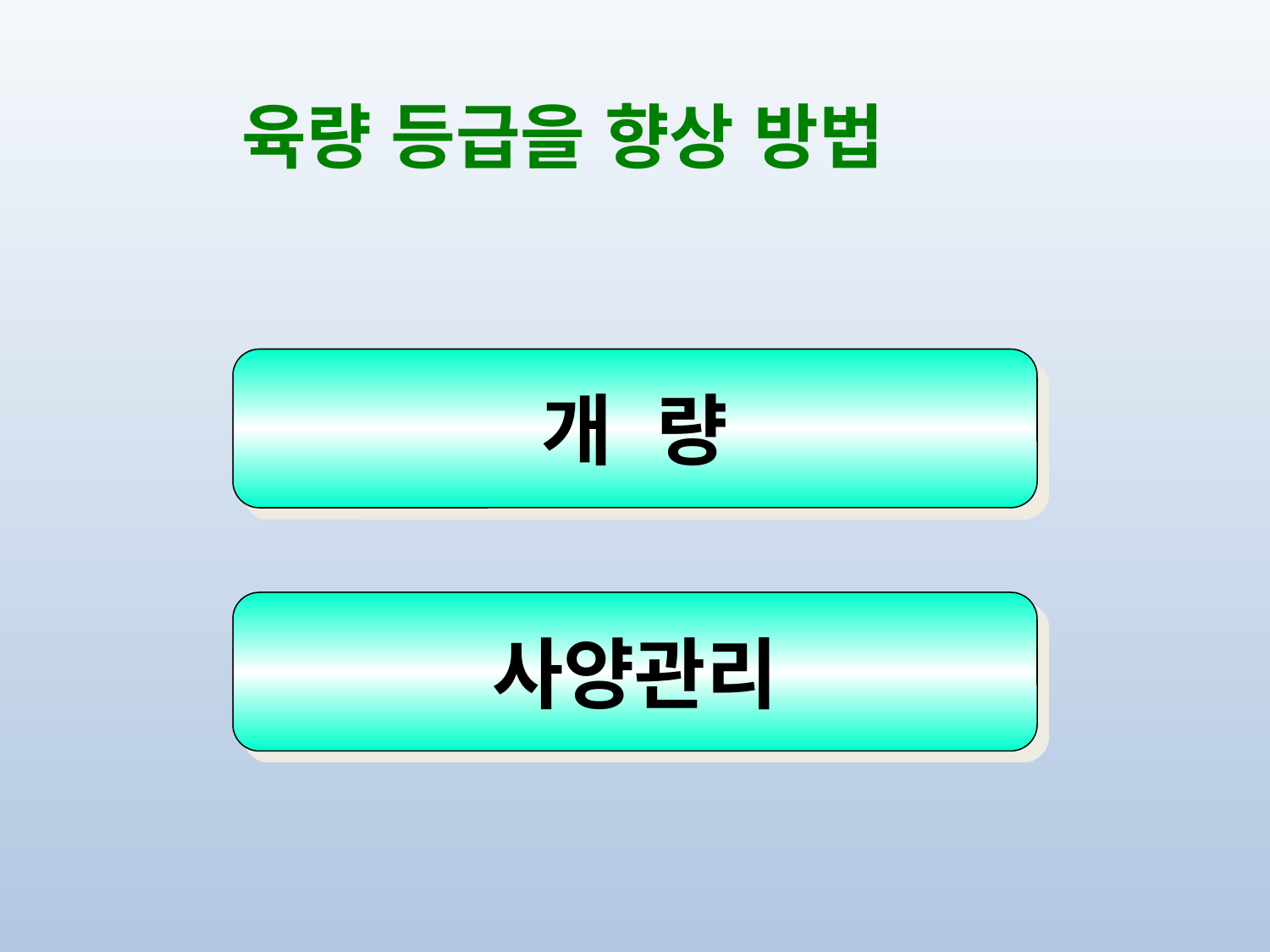

육량 등급을 향상 방법
개  량
사양관리